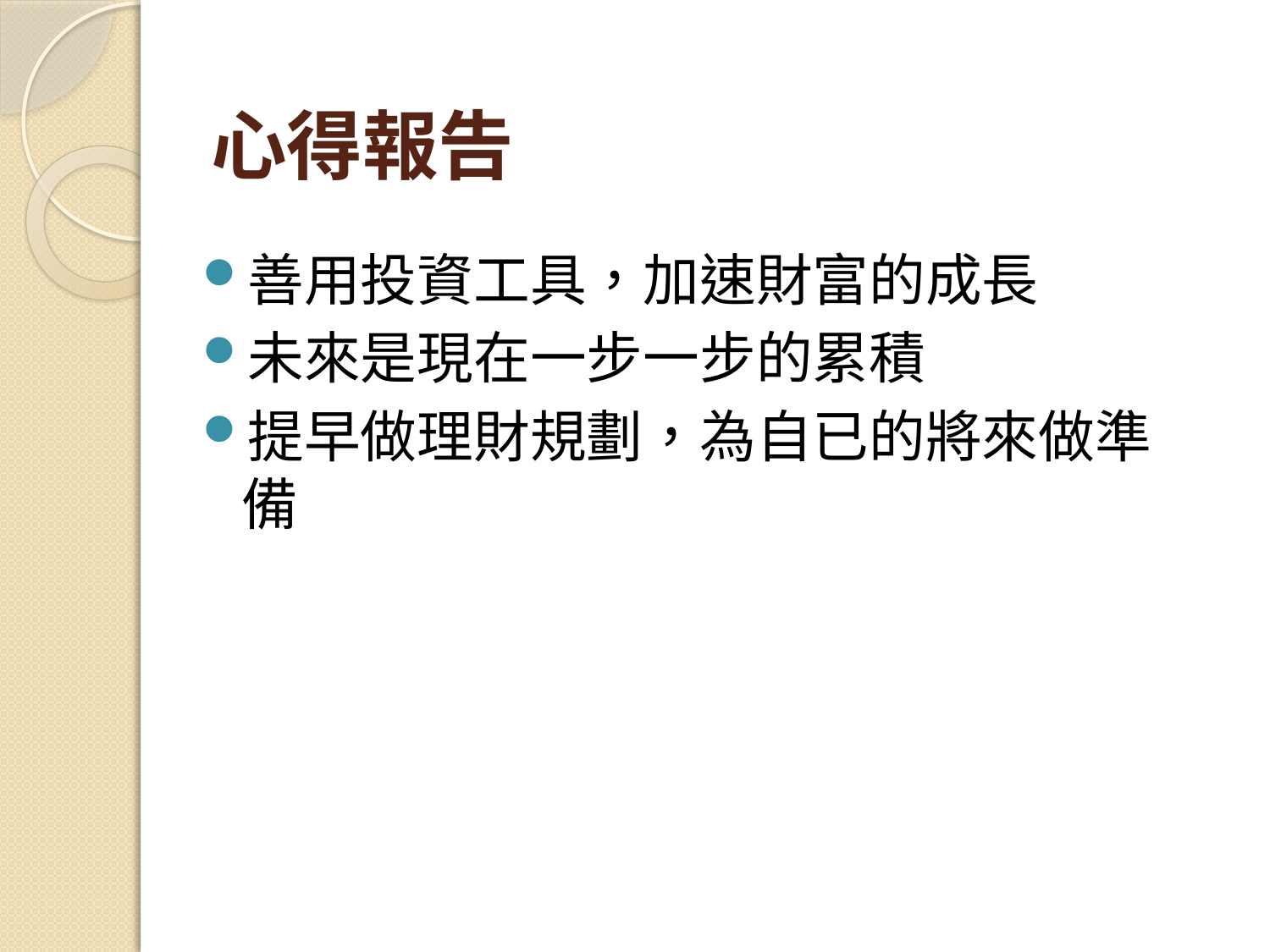

# 心得報告
善用投資工具，加速財富的成長
未來是現在一步一步的累積
提早做理財規劃，為自已的將來做準備